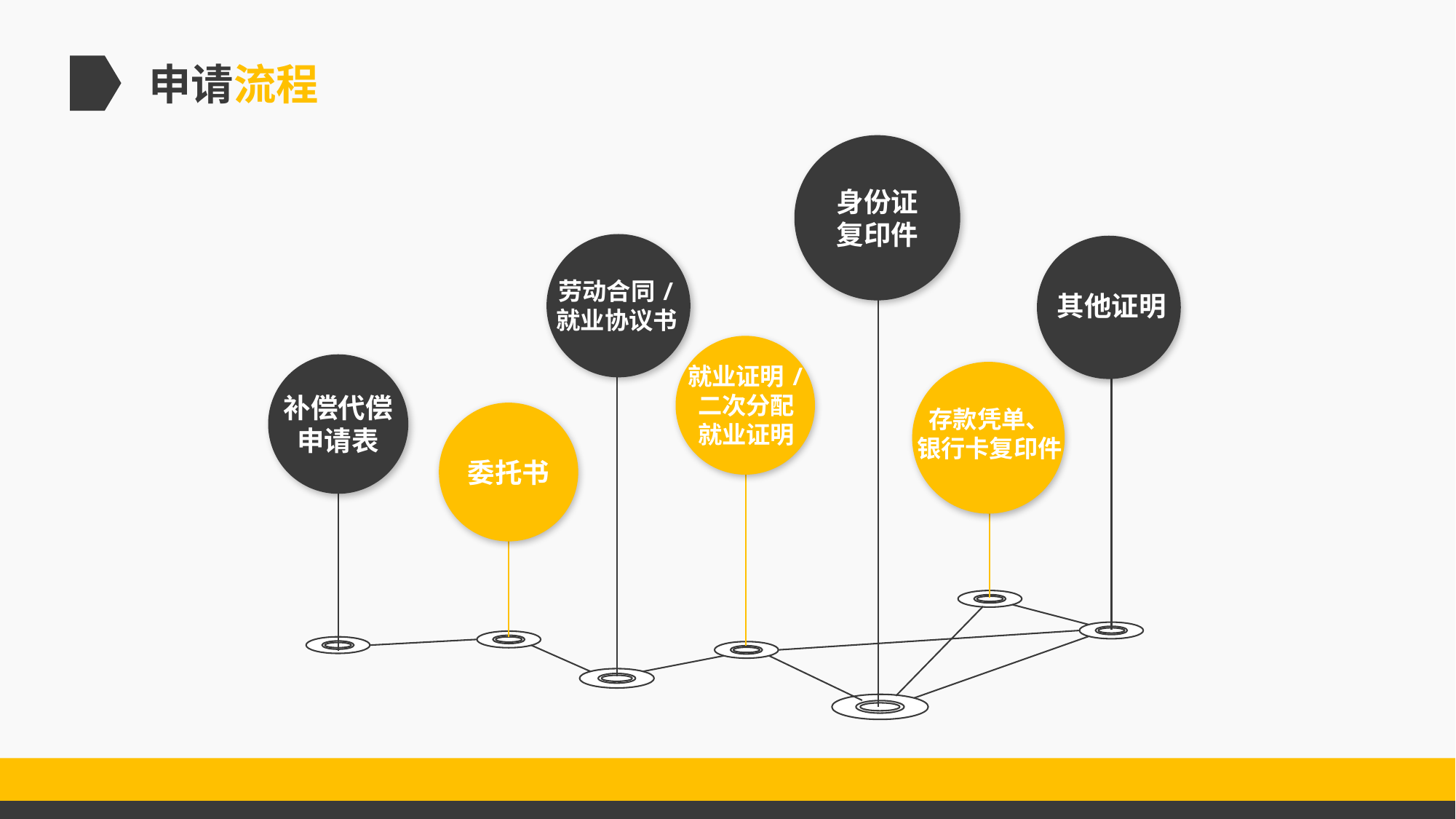

申请流程

劳动合同/
就业协议书
其他证明

就业证明/
二次分配
就业证明

补偿代偿
申请表
存款凭单、
银行卡复印件

委托书

身份证
复印件